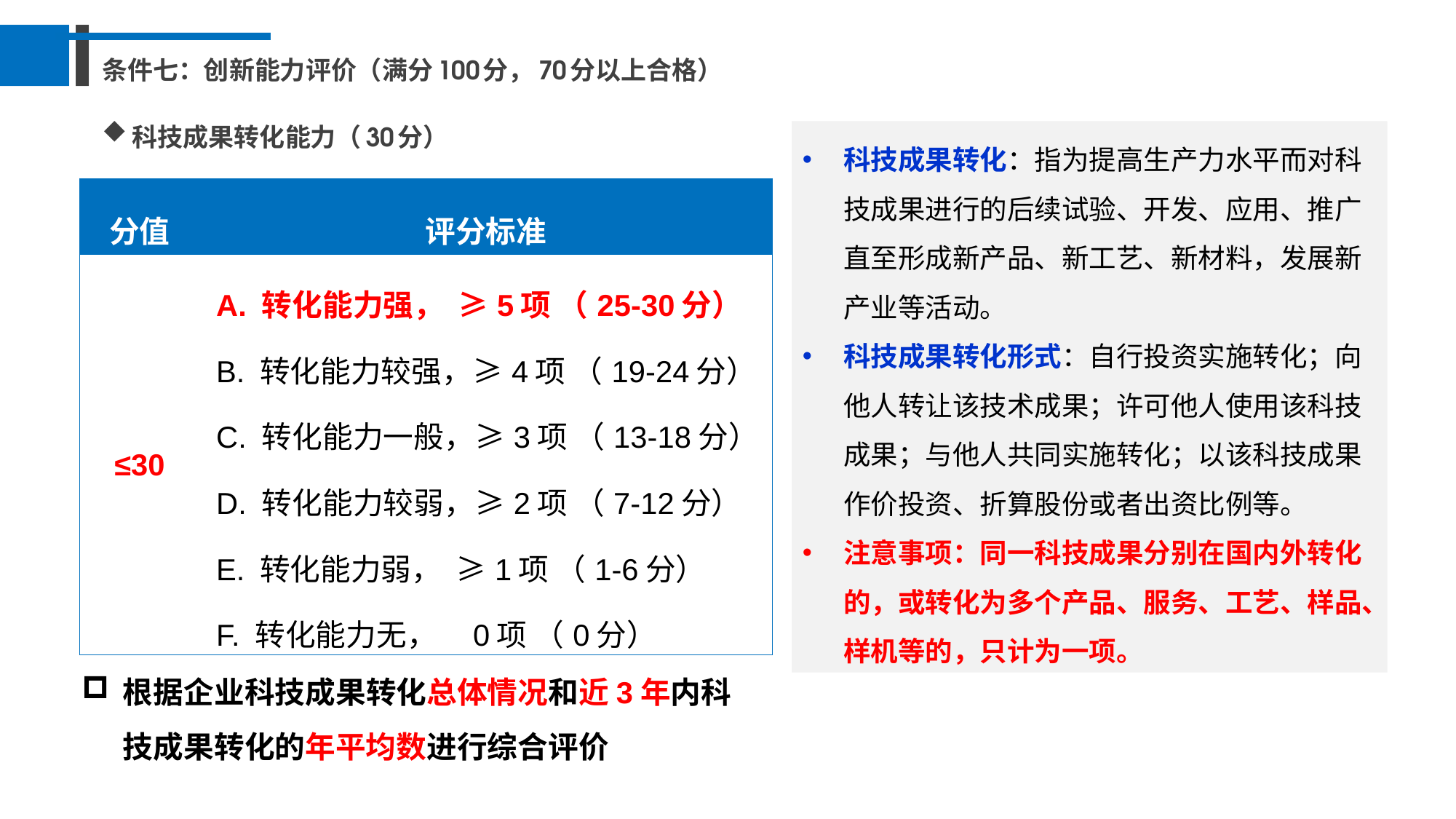

条件七：创新能力评价（满分100分，70分以上合格）
科技成果转化能力（30分）
科技成果转化：指为提高生产力水平而对科技成果进行的后续试验、开发、应用、推广直至形成新产品、新工艺、新材料，发展新产业等活动。
科技成果转化形式：自行投资实施转化；向他人转让该技术成果；许可他人使用该科技成果；与他人共同实施转化；以该科技成果作价投资、折算股份或者出资比例等。
注意事项：同一科技成果分别在国内外转化的，或转化为多个产品、服务、工艺、样品、样机等的，只计为一项。
| 分值 | 评分标准 |
| --- | --- |
| ≤30 | A. 转化能力强， ≥5项 （25-30分） B. 转化能力较强，≥4项 （19-24分） C. 转化能力一般，≥3项 （13-18分） D. 转化能力较弱，≥2项 （7-12分） E. 转化能力弱， ≥1项 （1-6分） F. 转化能力无， 0项 （0分） |
根据企业科技成果转化总体情况和近3年内科技成果转化的年平均数进行综合评价